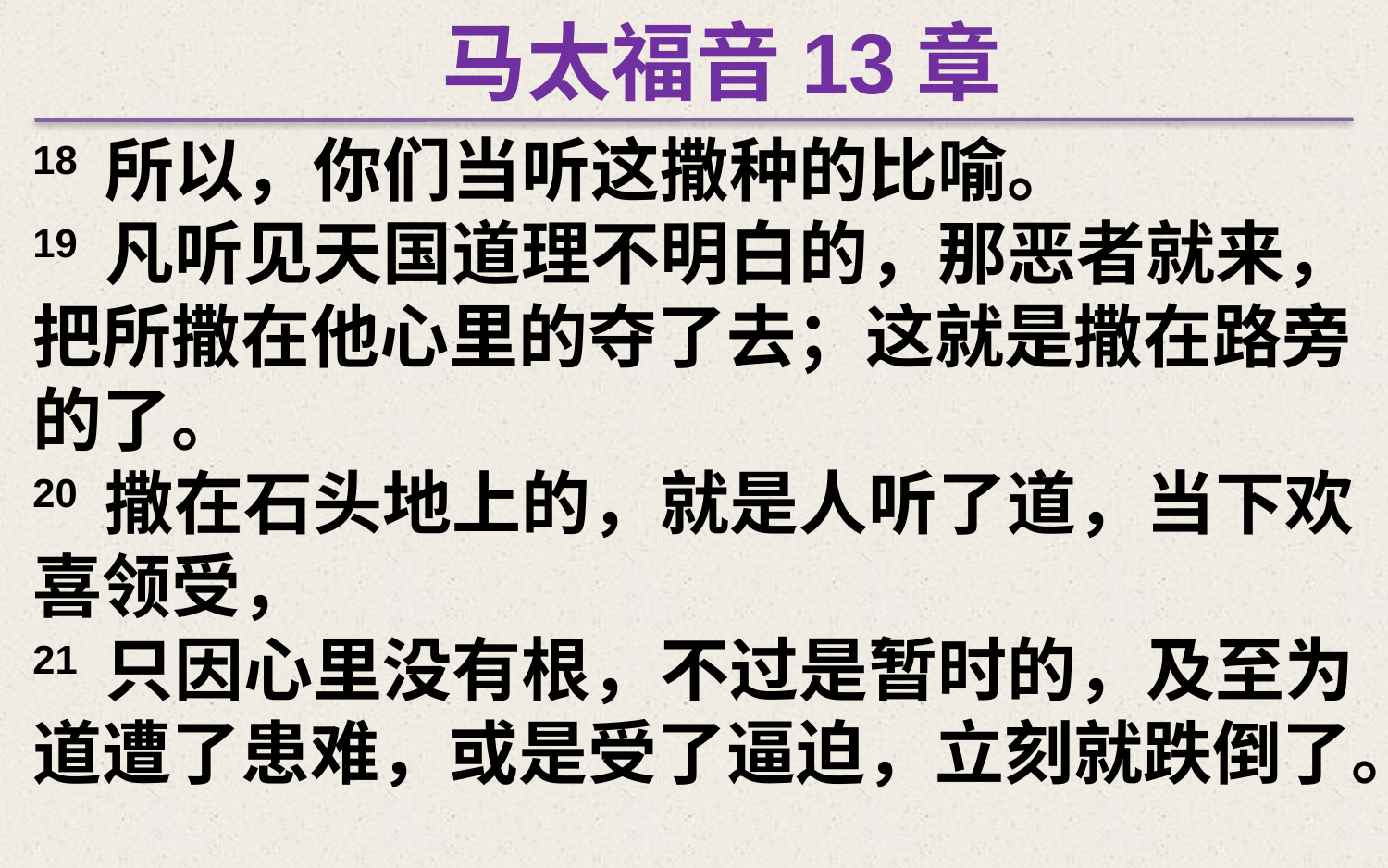

马太福音13章
18 所以，你们当听这撒种的比喻。
19 凡听见天国道理不明白的，那恶者就来，把所撒在他心里的夺了去；这就是撒在路旁的了。
20 撒在石头地上的，就是人听了道，当下欢喜领受，
21 只因心里没有根，不过是暂时的，及至为道遭了患难，或是受了逼迫，立刻就跌倒了。